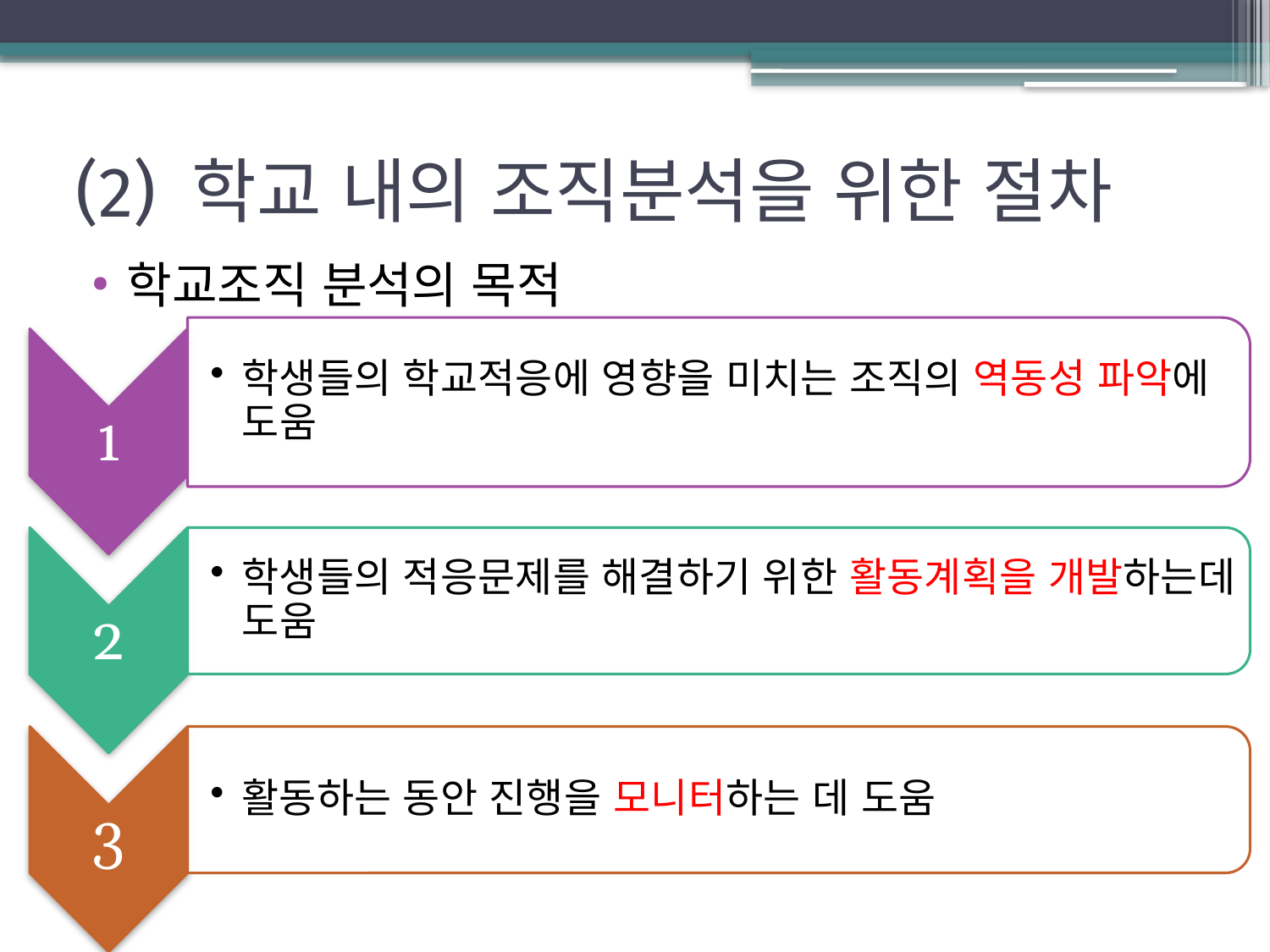

# (2) 학교 내의 조직분석을 위한 절차
학교조직 분석의 목적

1
학생들의 학교적응에 영향을 미치는 조직의 역동성 파악에 도움
2
학생들의 적응문제를 해결하기 위한 활동계획을 개발하는데 도움
3
활동하는 동안 진행을 모니터하는 데 도움